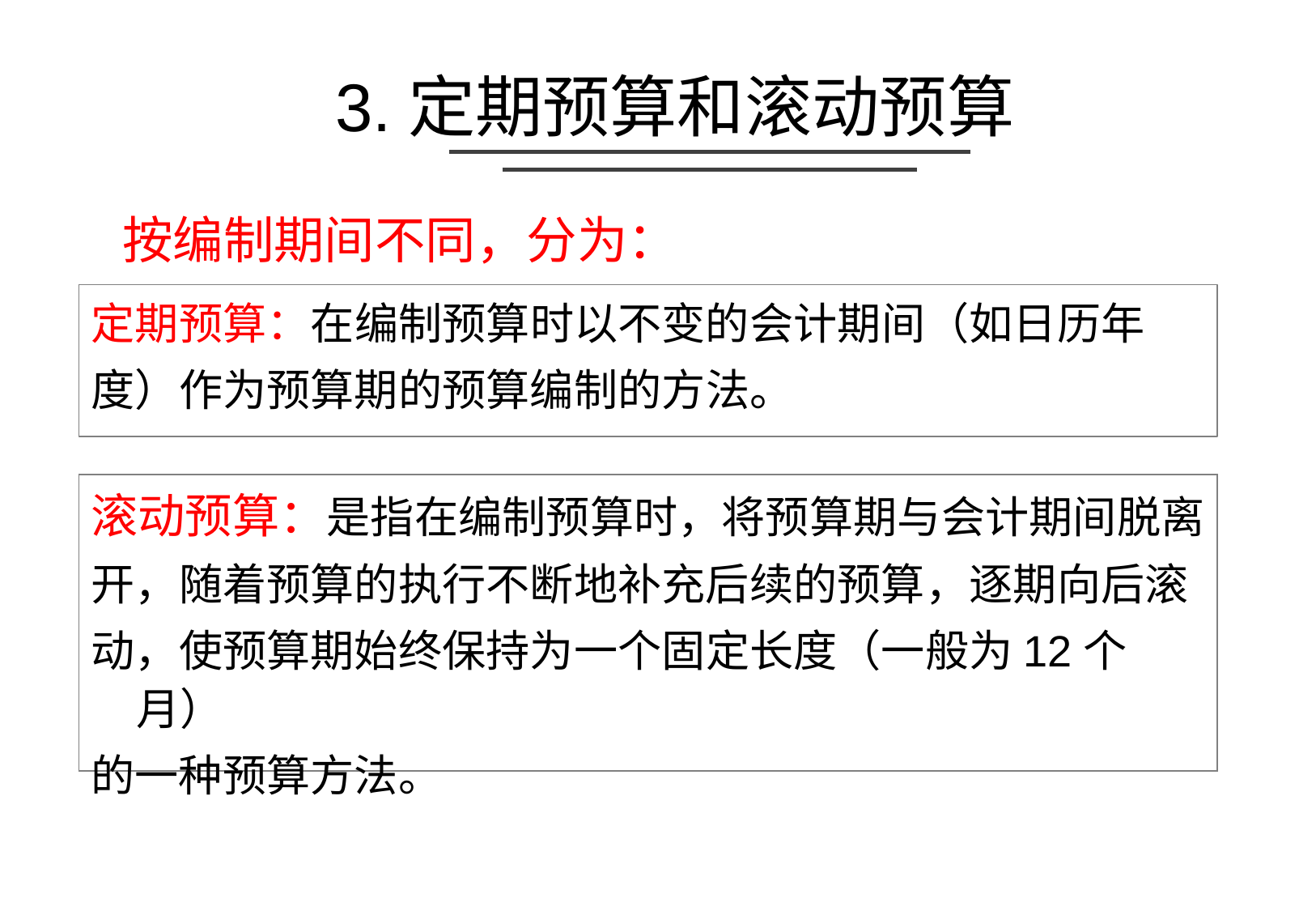

# 3.定期预算和滚动预算
按编制期间不同，分为：
定期预算：在编制预算时以不变的会计期间（如日历年
度）作为预算期的预算编制的方法。
滚动预算：是指在编制预算时，将预算期与会计期间脱离
开，随着预算的执行不断地补充后续的预算，逐期向后滚
动，使预算期始终保持为一个固定长度（一般为12个月）
的一种预算方法。